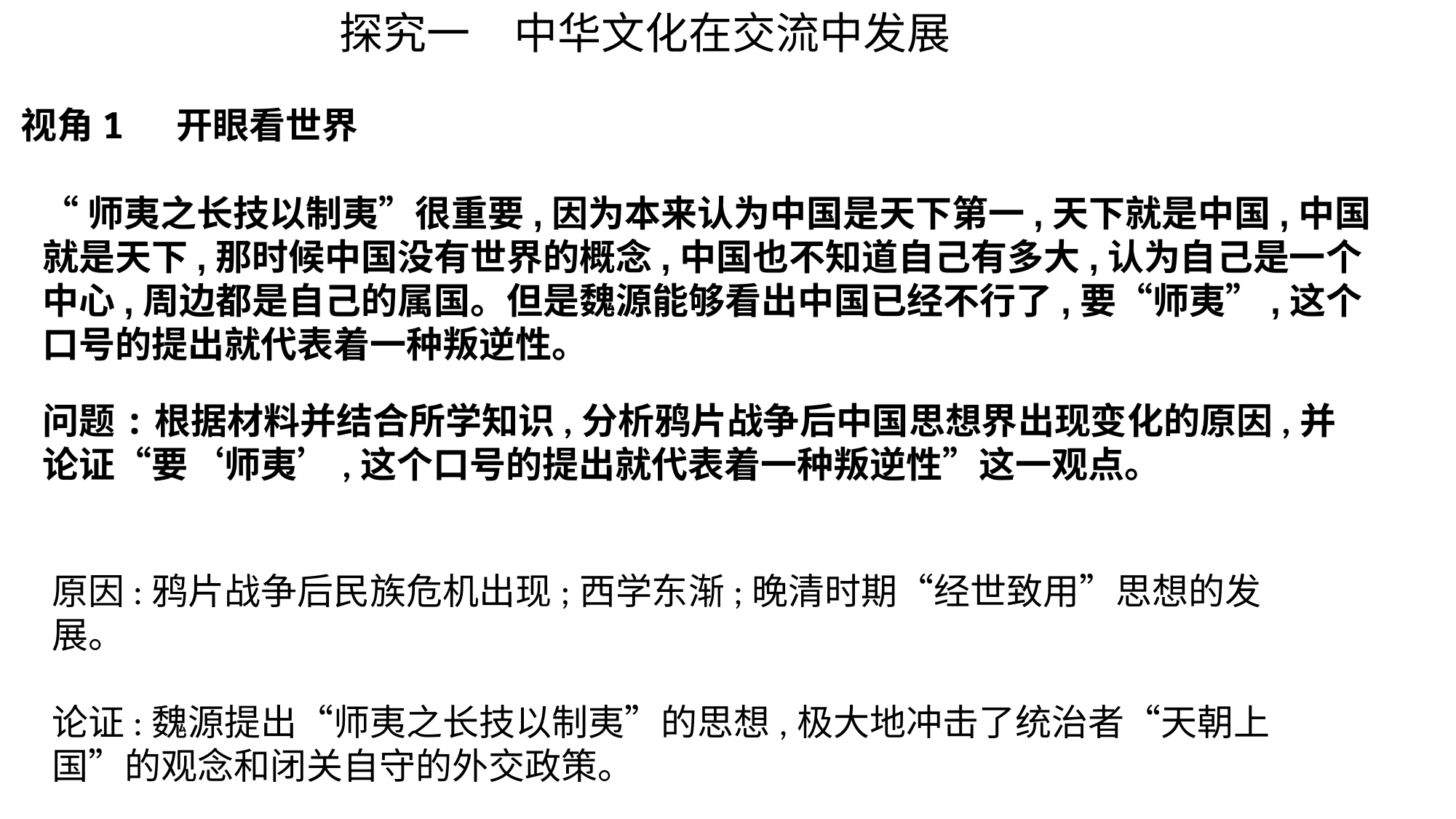

探究一　中华文化在交流中发展
视角1  开眼看世界
“师夷之长技以制夷”很重要,因为本来认为中国是天下第一,天下就是中国,中国就是天下,那时候中国没有世界的概念,中国也不知道自己有多大,认为自己是一个中心,周边都是自己的属国。但是魏源能够看出中国已经不行了,要“师夷”,这个口号的提出就代表着一种叛逆性。
问题:根据材料并结合所学知识,分析鸦片战争后中国思想界出现变化的原因,并论证“要‘师夷’,这个口号的提出就代表着一种叛逆性”这一观点。
原因:鸦片战争后民族危机出现;西学东渐;晚清时期“经世致用”思想的发展。

论证:魏源提出“师夷之长技以制夷”的思想,极大地冲击了统治者“天朝上国”的观念和闭关自守的外交政策。